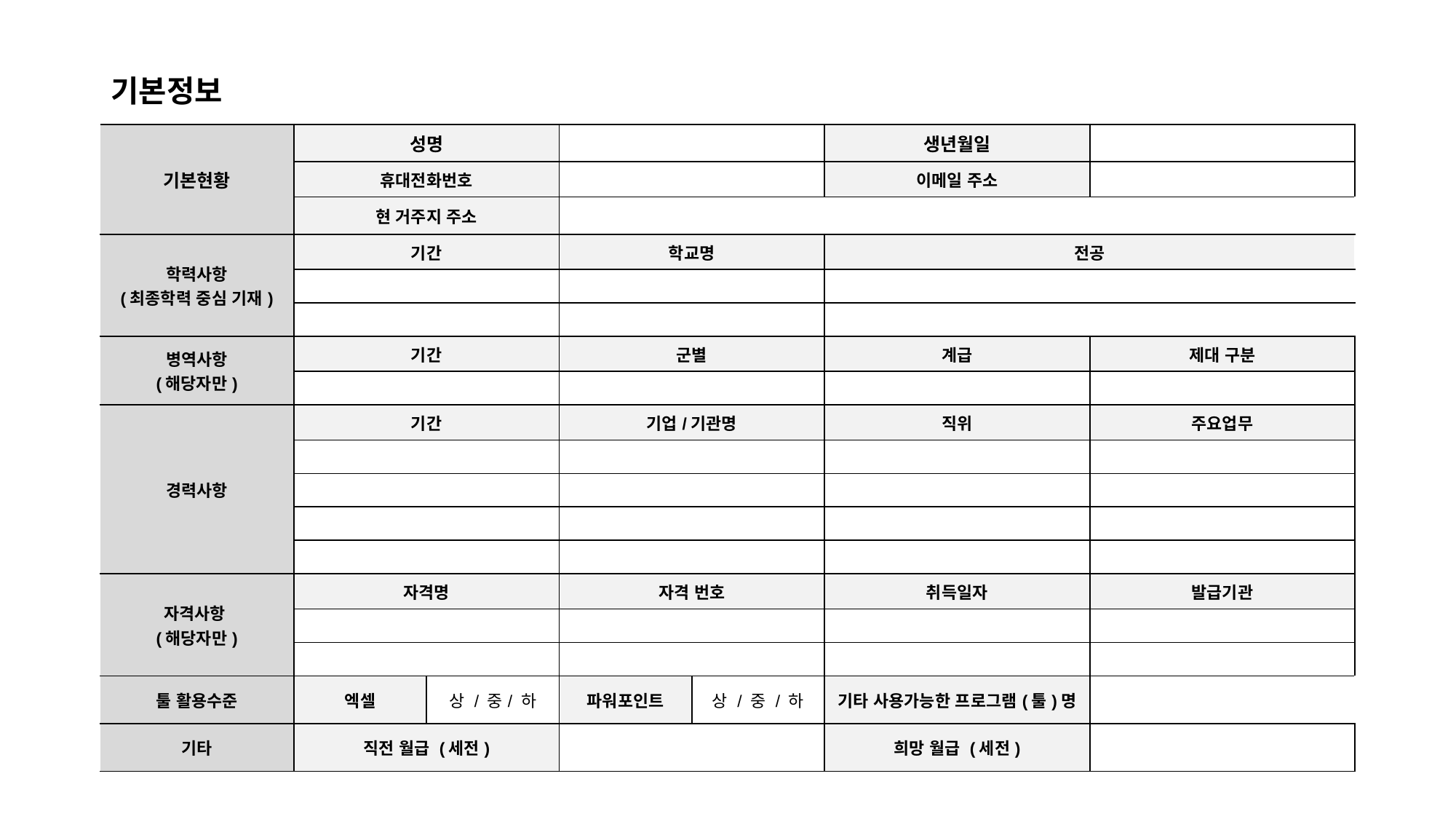

# 기본정보
| 기본현황 | 성명 |  |  |  | 생년월일 |  |
| --- | --- | --- | --- | --- | --- | --- |
|  | 휴대전화번호 |  |  |  | 이메일 주소 |  |
|  | 현 거주지 주소 |  |  |  |  |  |
| 학력사항 (최종학력 중심 기재) | 기간 |  | 학교명 |  | 전공 |  |
|  |  |  |  |  |  |  |
|  |  |  |  |  |  |  |
| 병역사항 (해당자만) | 기간 |  | 군별 |  | 계급 | 제대 구분 |
|  |  |  |  |  |  |  |
| 경력사항 | 기간 |  | 기업/기관명 |  | 직위 | 주요업무 |
|  |  |  |  |  |  |  |
|  |  |  |  |  |  |  |
|  |  |  |  |  |  |  |
|  |  |  |  |  |  |  |
| 자격사항 (해당자만) | 자격명 |  | 자격 번호 |  | 취득일자 | 발급기관 |
|  |  |  |  |  |  |  |
|  |  |  |  |  |  |  |
| 툴 활용수준 | 엑셀 | 상 / 중/ 하 | 파워포인트 | 상 / 중 / 하 | 기타 사용가능한 프로그램(툴)명 |  |
| 기타 | 직전 월급 (세전) |  |  |  | 희망 월급 (세전) |  |